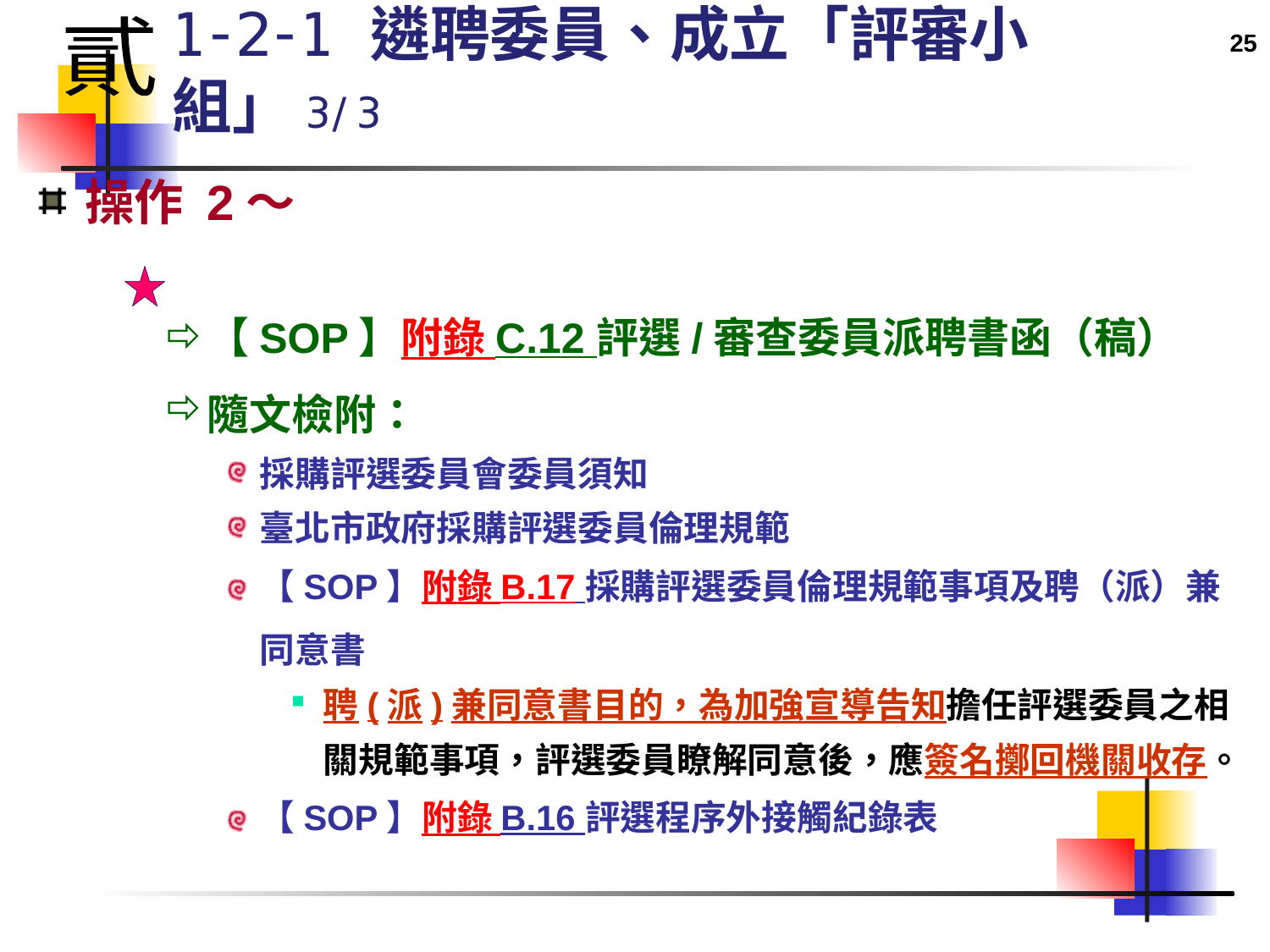

25
貳
# 1-2-1 遴聘委員、成立「評審小組」3/3
操作 2～

【SOP】附錄 C.12 評選/審查委員派聘書函（稿）
隨文檢附：
採購評選委員會委員須知
臺北市政府採購評選委員倫理規範
【SOP】附錄 B.17 採購評選委員倫理規範事項及聘（派）兼同意書
聘(派)兼同意書目的，為加強宣導告知擔任評選委員之相關規範事項，評選委員瞭解同意後，應簽名擲回機關收存。
【SOP】附錄 B.16 評選程序外接觸紀錄表